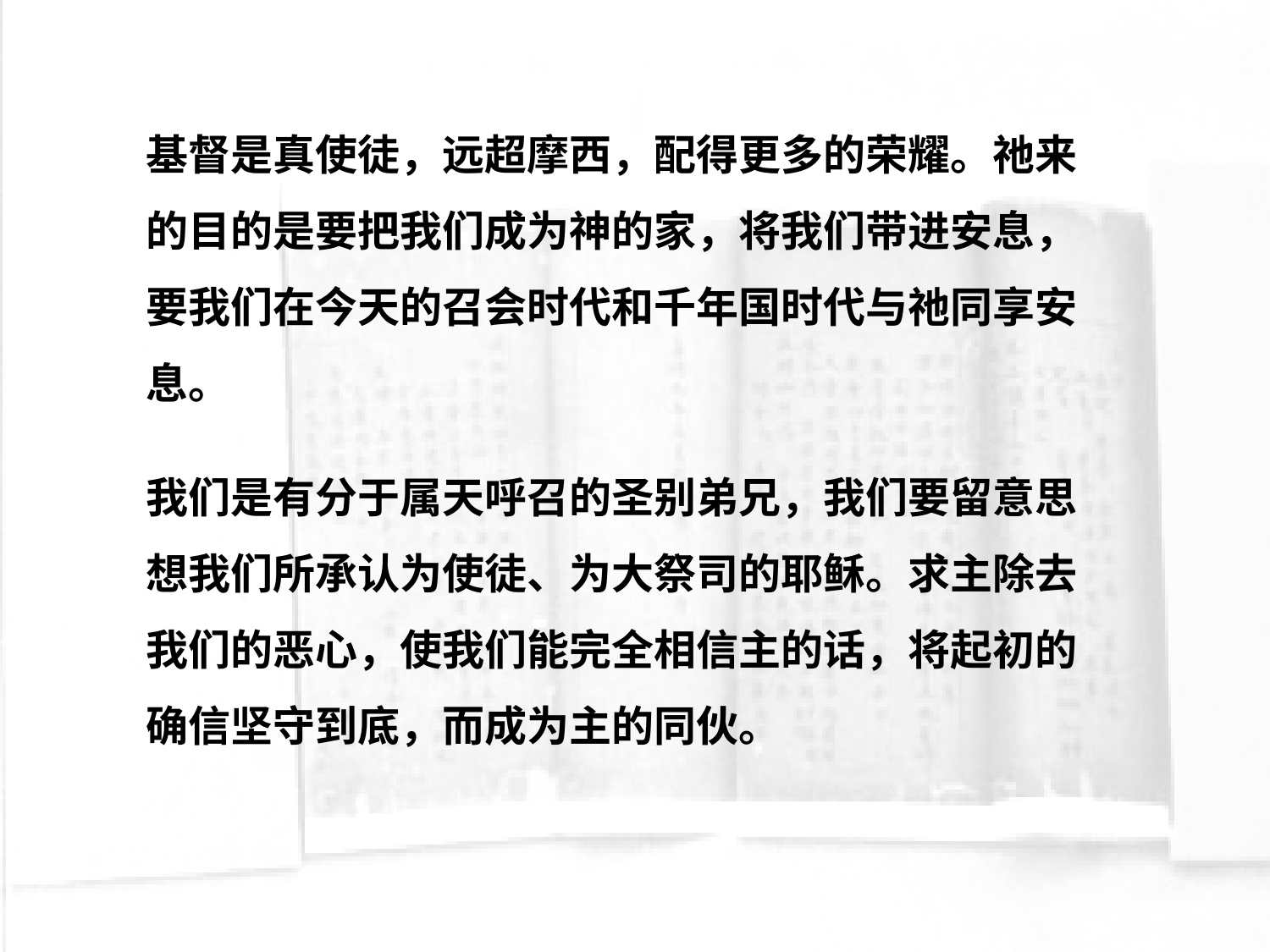

基督是真使徒，远超摩西，配得更多的荣耀。祂来的目的是要把我们成为神的家，将我们带进安息，要我们在今天的召会时代和千年国时代与祂同享安息。
我们是有分于属天呼召的圣别弟兄，我们要留意思想我们所承认为使徒、为大祭司的耶稣。求主除去我们的恶心，使我们能完全相信主的话，将起初的确信坚守到底，而成为主的同伙。